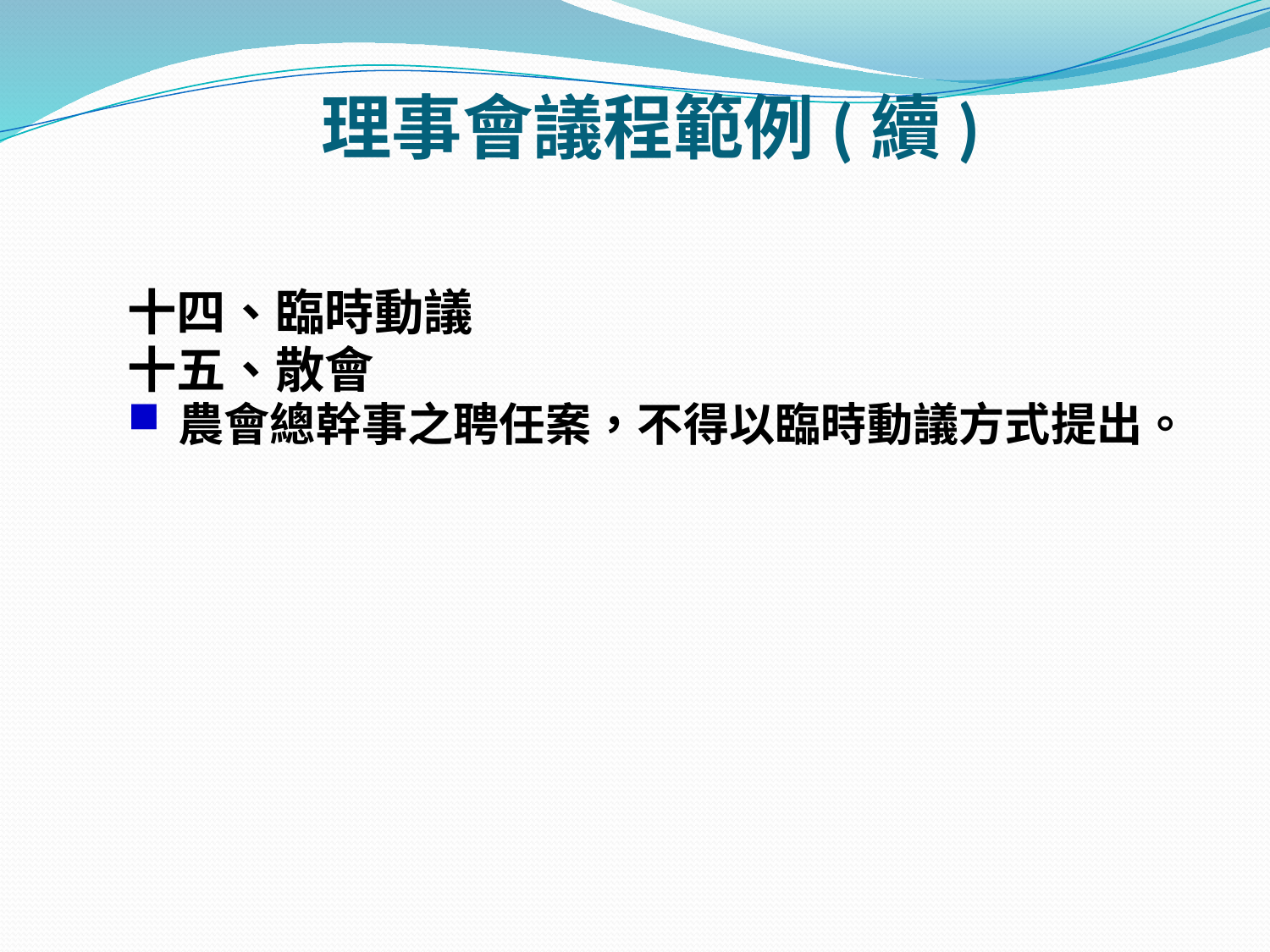

# 理事會議程範例(續)
十四、臨時動議
十五、散會
農會總幹事之聘任案，不得以臨時動議方式提出。